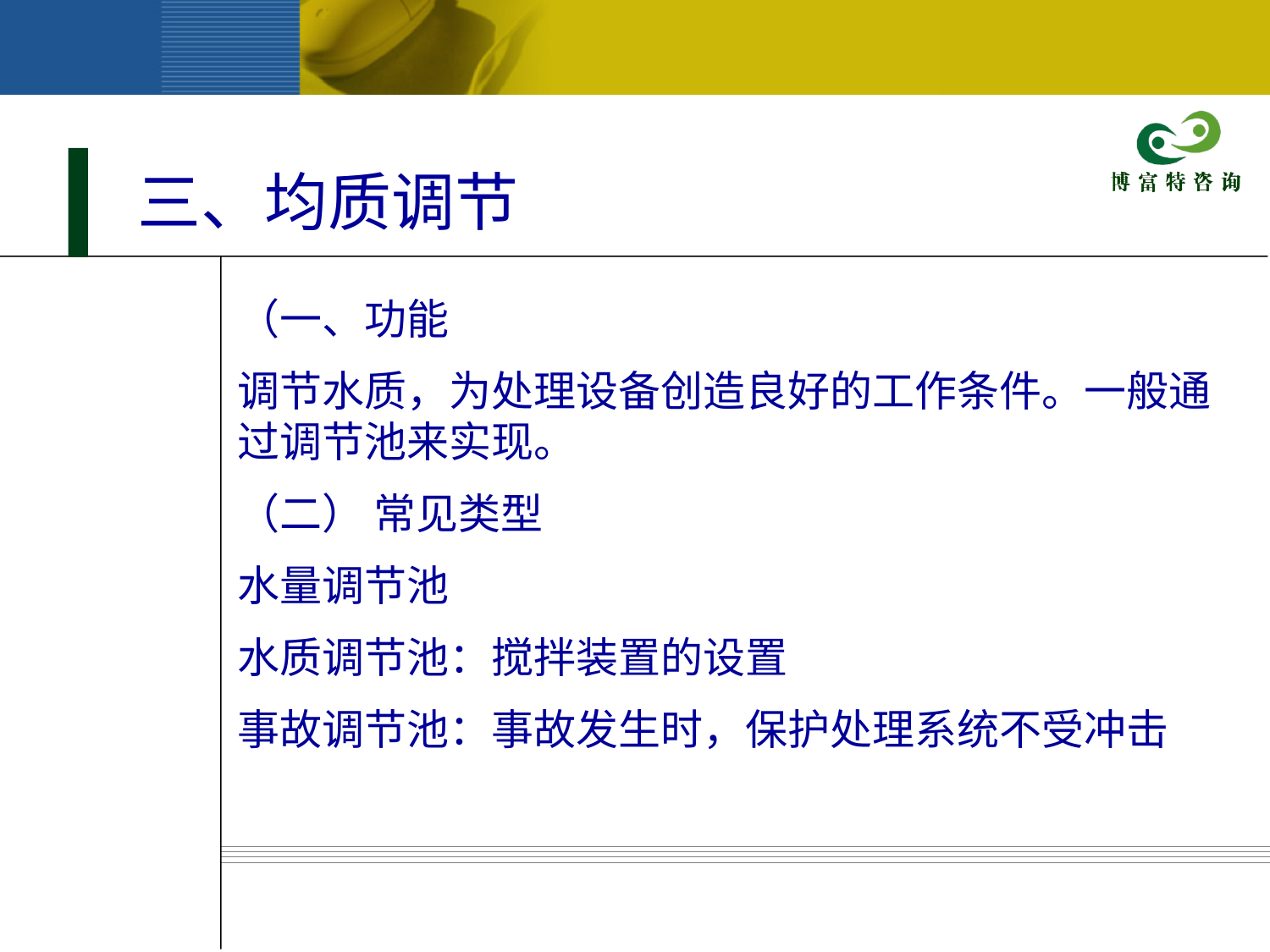

三、均质调节
（一、功能
调节水质，为处理设备创造良好的工作条件。一般通过调节池来实现。
（二） 常见类型
水量调节池
水质调节池：搅拌装置的设置
事故调节池：事故发生时，保护处理系统不受冲击